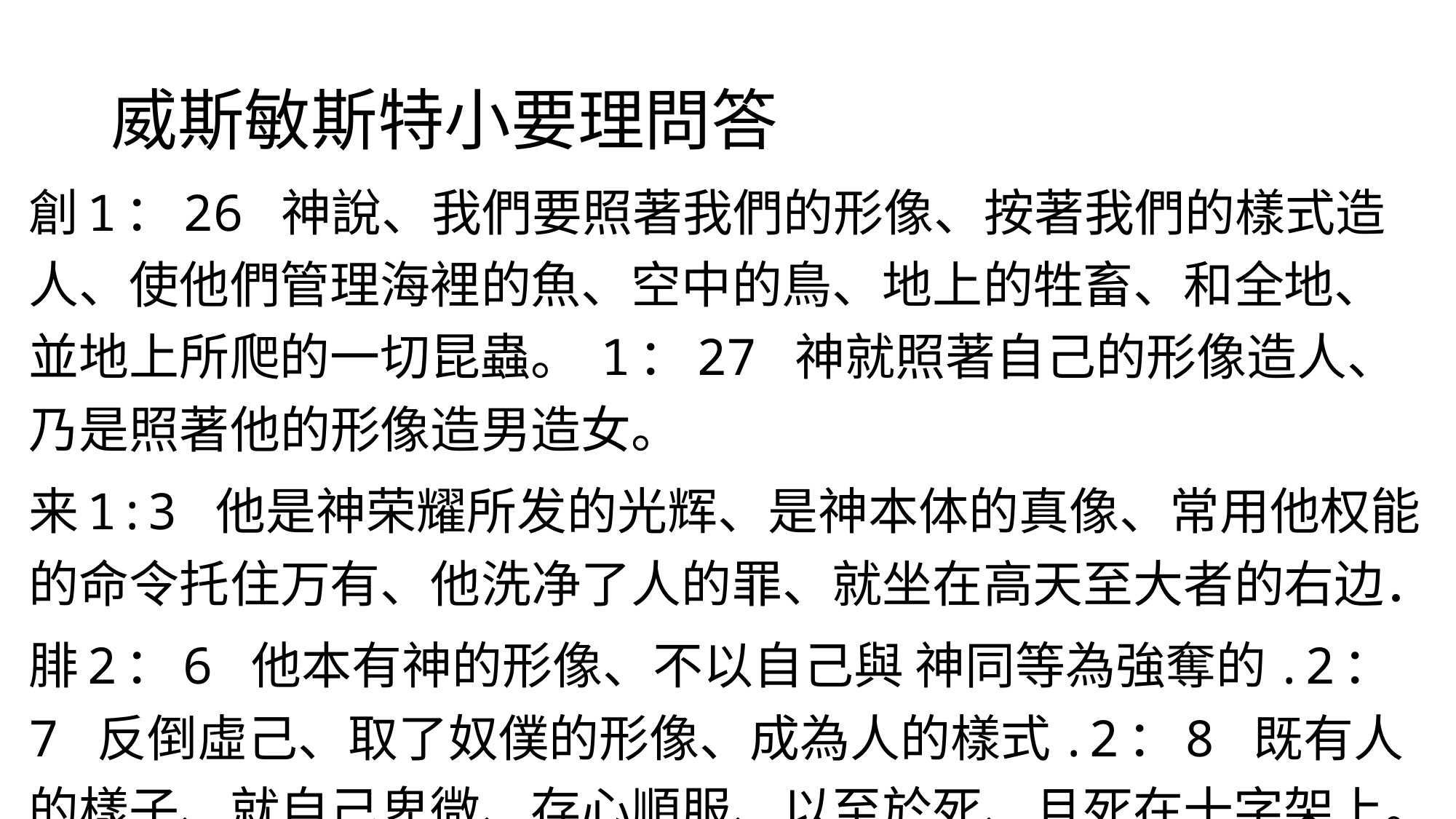

# 威斯敏斯特小要理問答
創1：26 神說、我們要照著我們的形像、按著我們的樣式造人、使他們管理海裡的魚、空中的鳥、地上的牲畜、和全地、並地上所爬的一切昆蟲。 1：27 神就照著自己的形像造人、乃是照著他的形像造男造女。
来1:3 他是神荣耀所发的光辉、是神本体的真像、常用他权能的命令托住万有、他洗净了人的罪、就坐在高天至大者的右边．
腓2：6 他本有神的形像、不以自己與 神同等為強奪的.2：7 反倒虛己、取了奴僕的形像、成為人的樣式.2：8 既有人的樣子、就自己卑微、存心順服、以至於死、且死在十字架上。